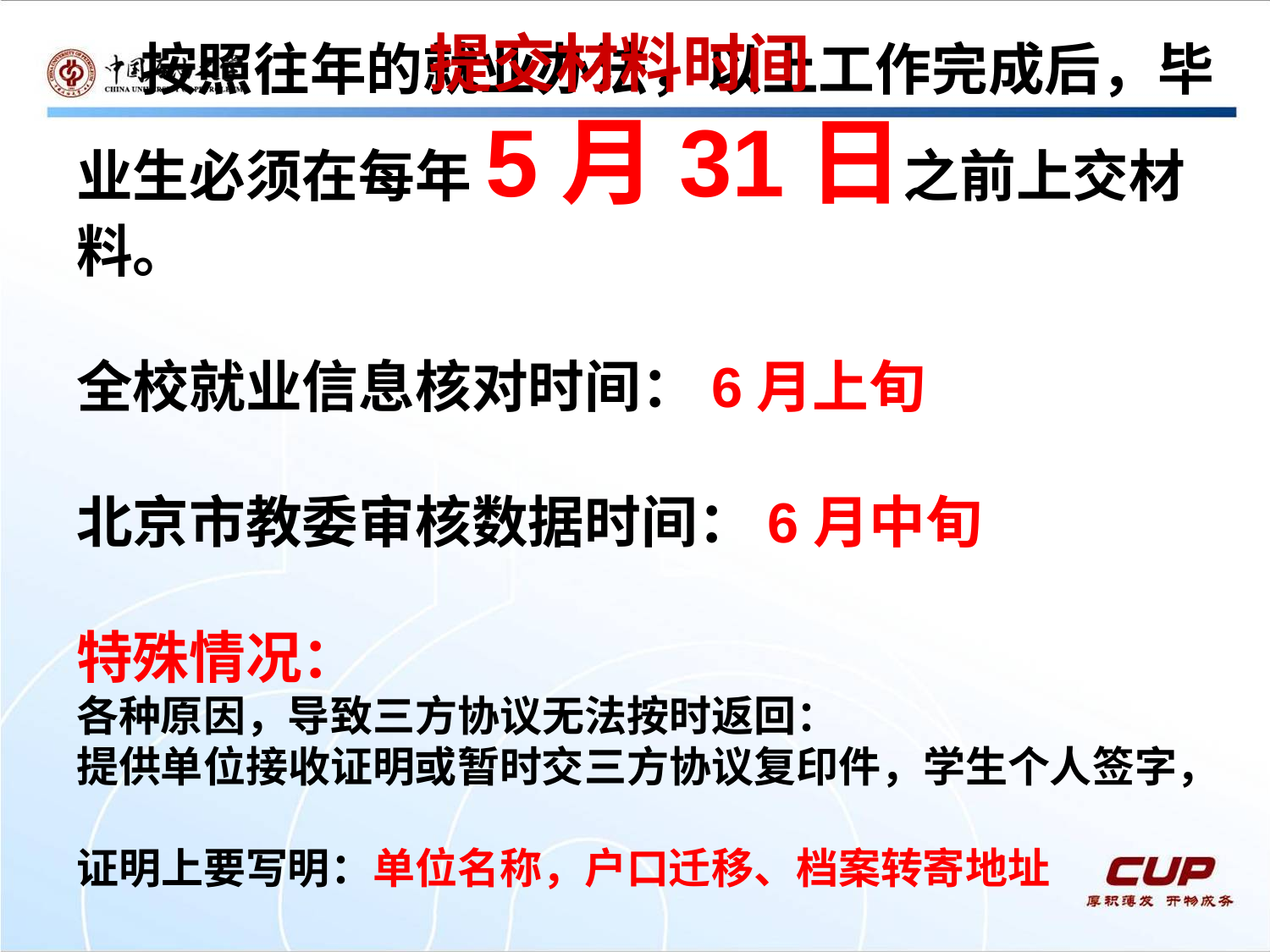

提交材料时间
# 按照往年的就业办法，以上工作完成后，毕业生必须在每年5月31日之前上交材料。 全校就业信息核对时间：6月上旬 北京市教委审核数据时间：6月中旬 特殊情况： 各种原因，导致三方协议无法按时返回： 提供单位接收证明或暂时交三方协议复印件，学生个人签字， 证明上要写明：单位名称，户口迁移、档案转寄地址